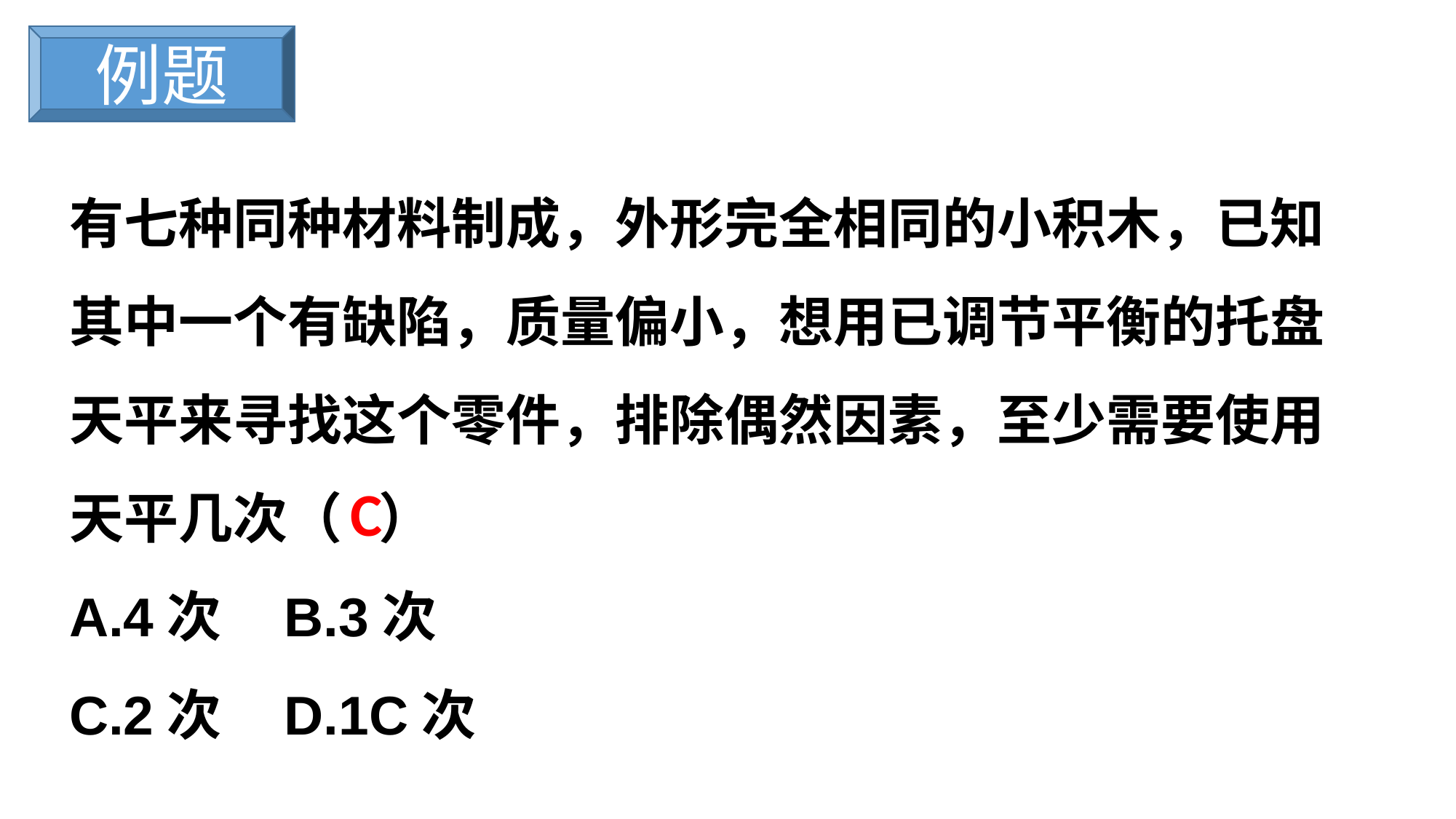

例题
有七种同种材料制成，外形完全相同的小积木，已知其中一个有缺陷，质量偏小，想用已调节平衡的托盘天平来寻找这个零件，排除偶然因素，至少需要使用天平几次（   ）
A.4次    B.3次
C.2次    D.1C次
C